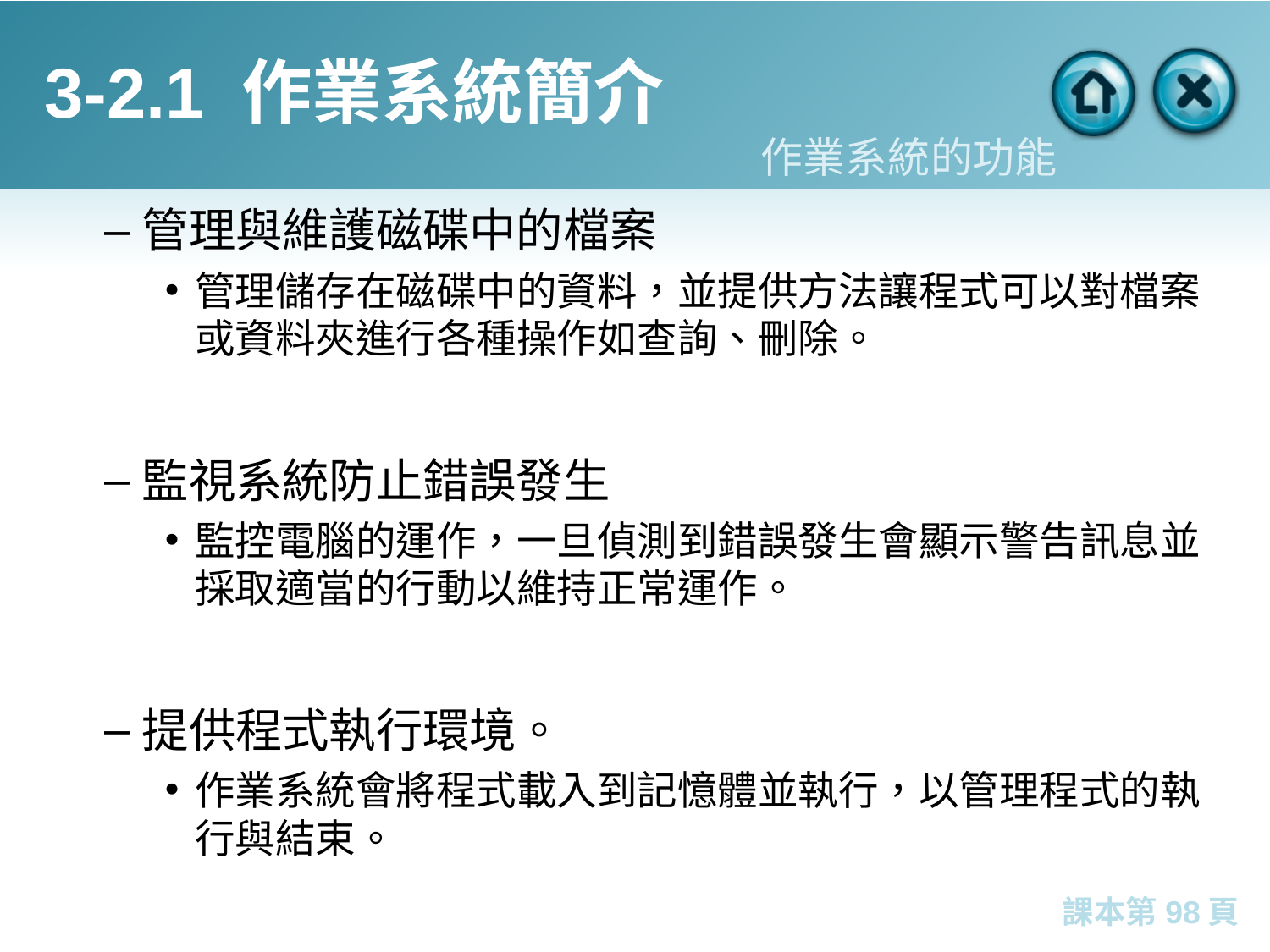

# 3-2.1 作業系統簡介
作業系統的功能
管理與維護磁碟中的檔案
管理儲存在磁碟中的資料，並提供方法讓程式可以對檔案或資料夾進行各種操作如查詢、刪除。

監視系統防止錯誤發生
監控電腦的運作，一旦偵測到錯誤發生會顯示警告訊息並採取適當的行動以維持正常運作。

提供程式執行環境。
作業系統會將程式載入到記憶體並執行，以管理程式的執行與結束。
課本第98頁